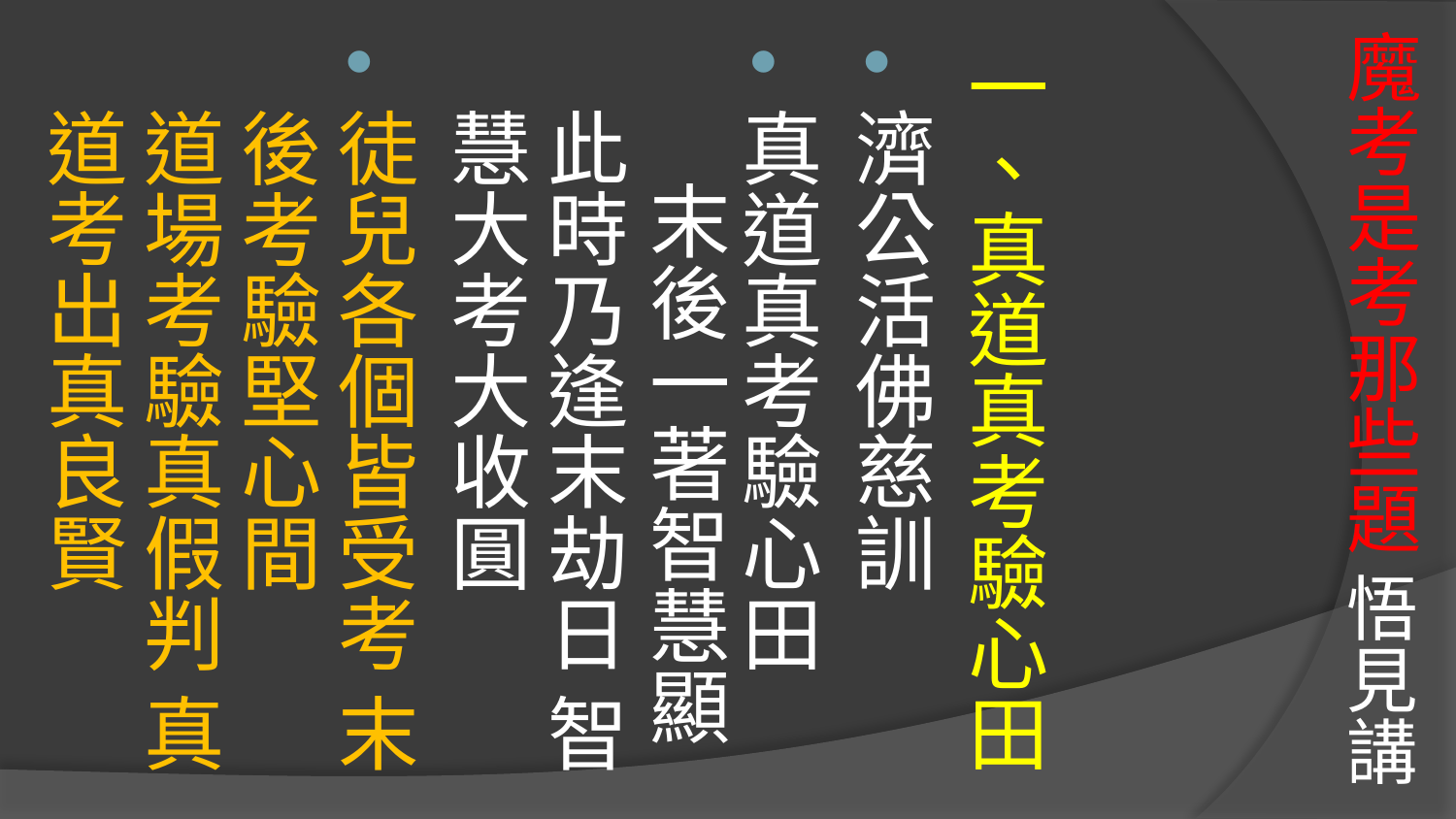

# 魔考是考那些題 悟見講
一、真道真考驗心田
濟公活佛慈訓
真道真考驗心田          末後一著智慧顯
此時乃逢末劫日 智慧大考大收圓
徒兒各個皆受考 末後考驗堅心間 
道場考驗真假判 真道考出真良賢